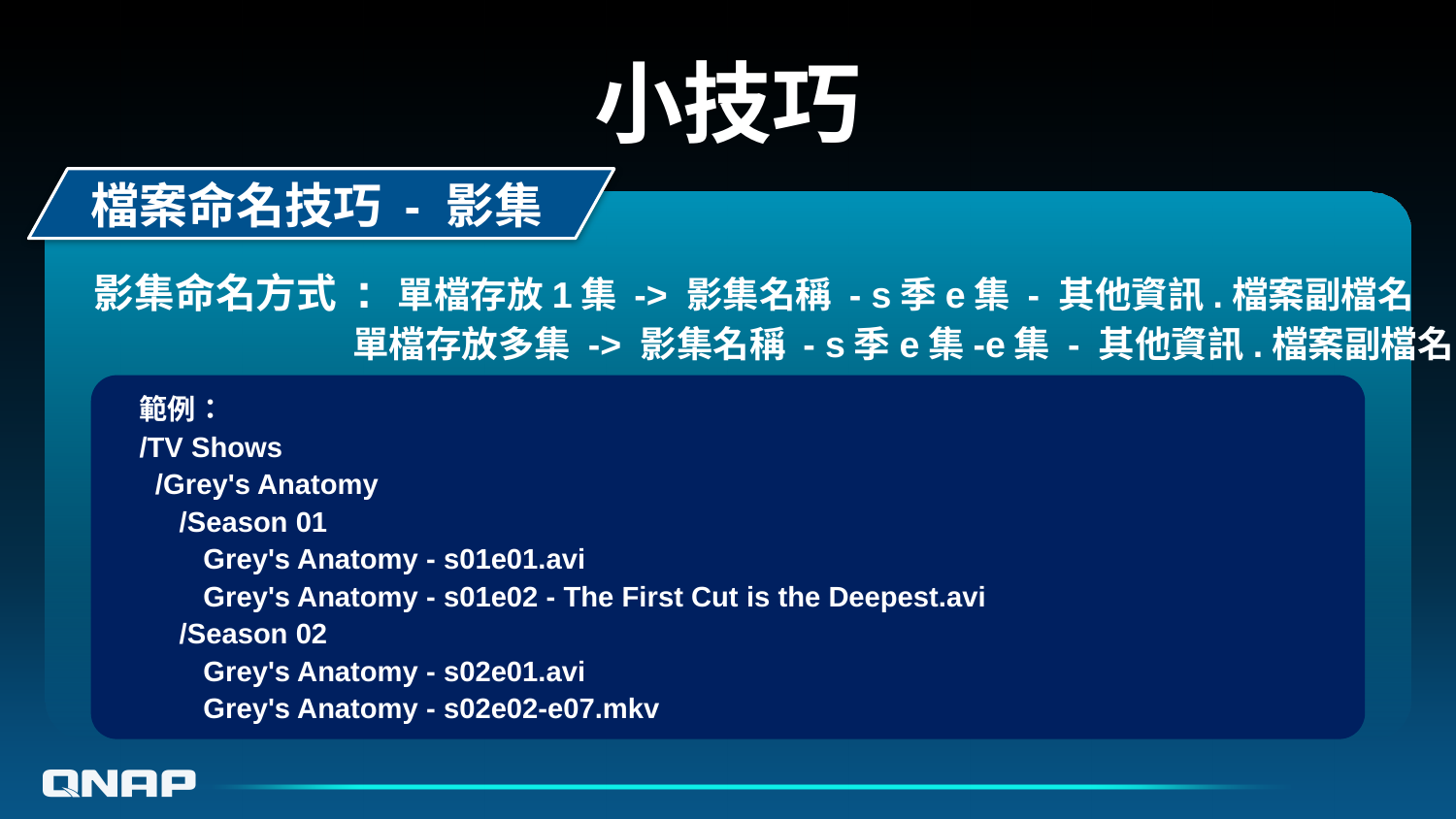

# 小技巧

檔案命名技巧 - 影集
影集命名方式 : 單檔存放1集 -> 影集名稱 - s季e集 - 其他資訊.檔案副檔名
                               單檔存放多集 -> 影集名稱 - s季e集-e集 - 其他資訊.檔案副檔名

範例：
/TV Shows
  /Grey's Anatomy
     /Season 01
        Grey's Anatomy - s01e01.avi
        Grey's Anatomy - s01e02 - The First Cut is the Deepest.avi
     /Season 02
        Grey's Anatomy - s02e01.avi
        Grey's Anatomy - s02e02-e07.mkv